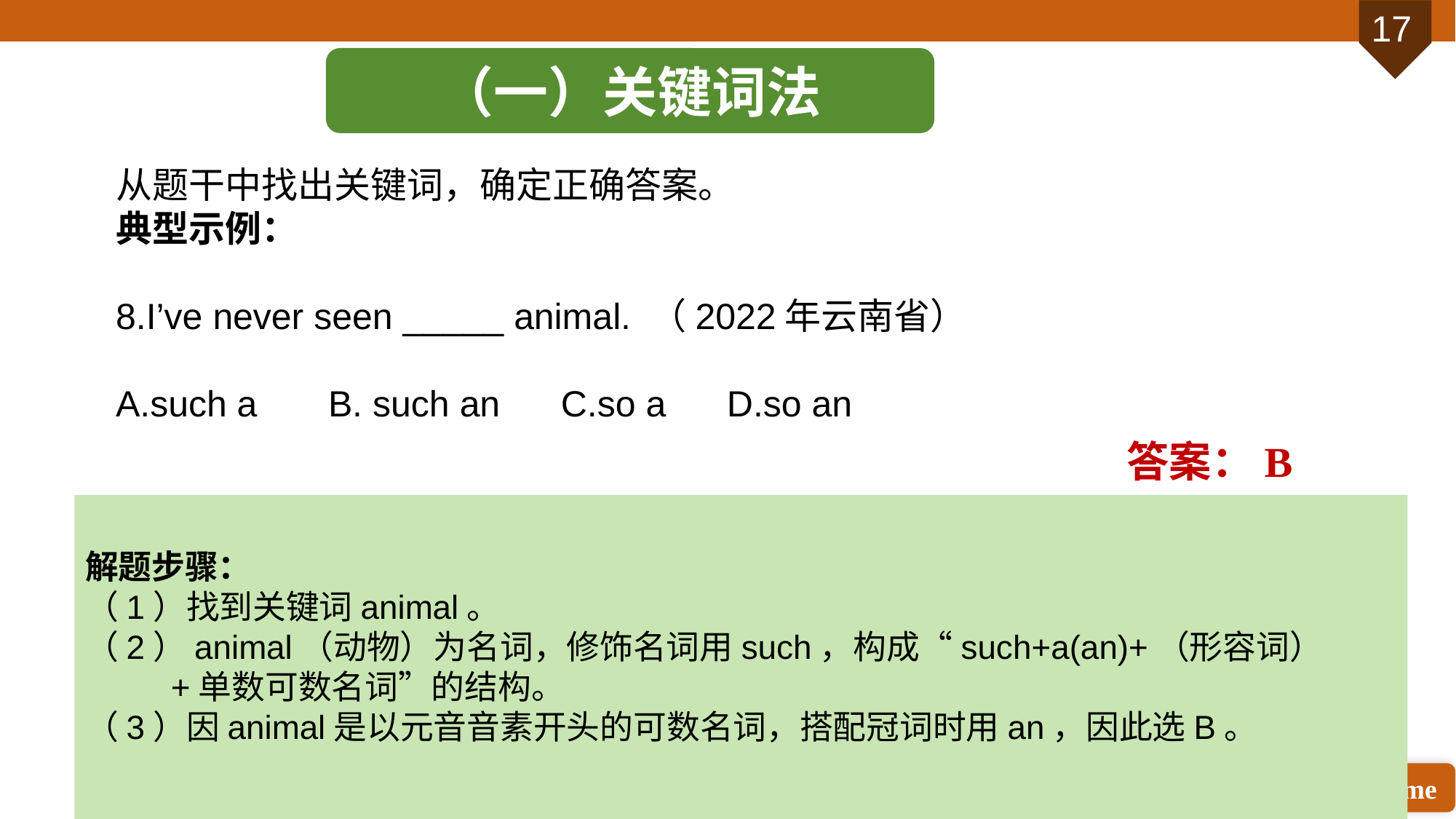

（一）关键词法
从题干中找出关键词，确定正确答案。
典型示例：

8.I’ve never seen _____ animal. （2022年云南省）

A.such a       B. such an      C.so a      D.so an
答案：B

解题步骤：
（1）找到关键词animal。
（2）animal（动物）为名词，修饰名词用such，构成“such+a(an)+（形容词）+单数可数名词”的结构。
（3）因animal是以元音音素开头的可数名词，搭配冠词时用an，因此选B。